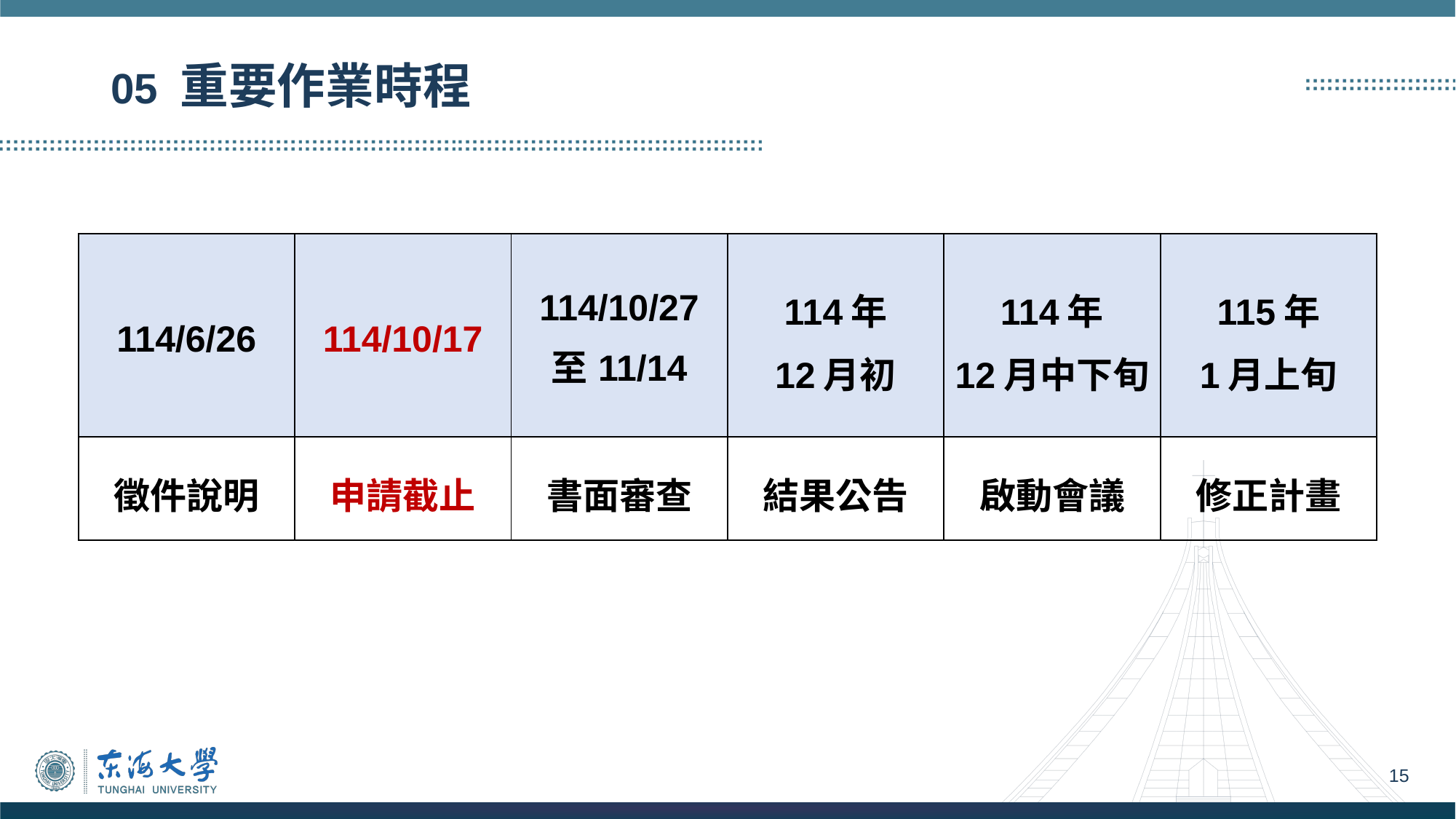

# 05 重要作業時程
| 114/6/26 | 114/10/17 | 114/10/27 至11/14 | 114年 12月初 | 114年 12月中下旬 | 115年 1月上旬 |
| --- | --- | --- | --- | --- | --- |
| 徵件說明 | 申請截止 | 書面審查 | 結果公告 | 啟動會議 | 修正計畫 |
15